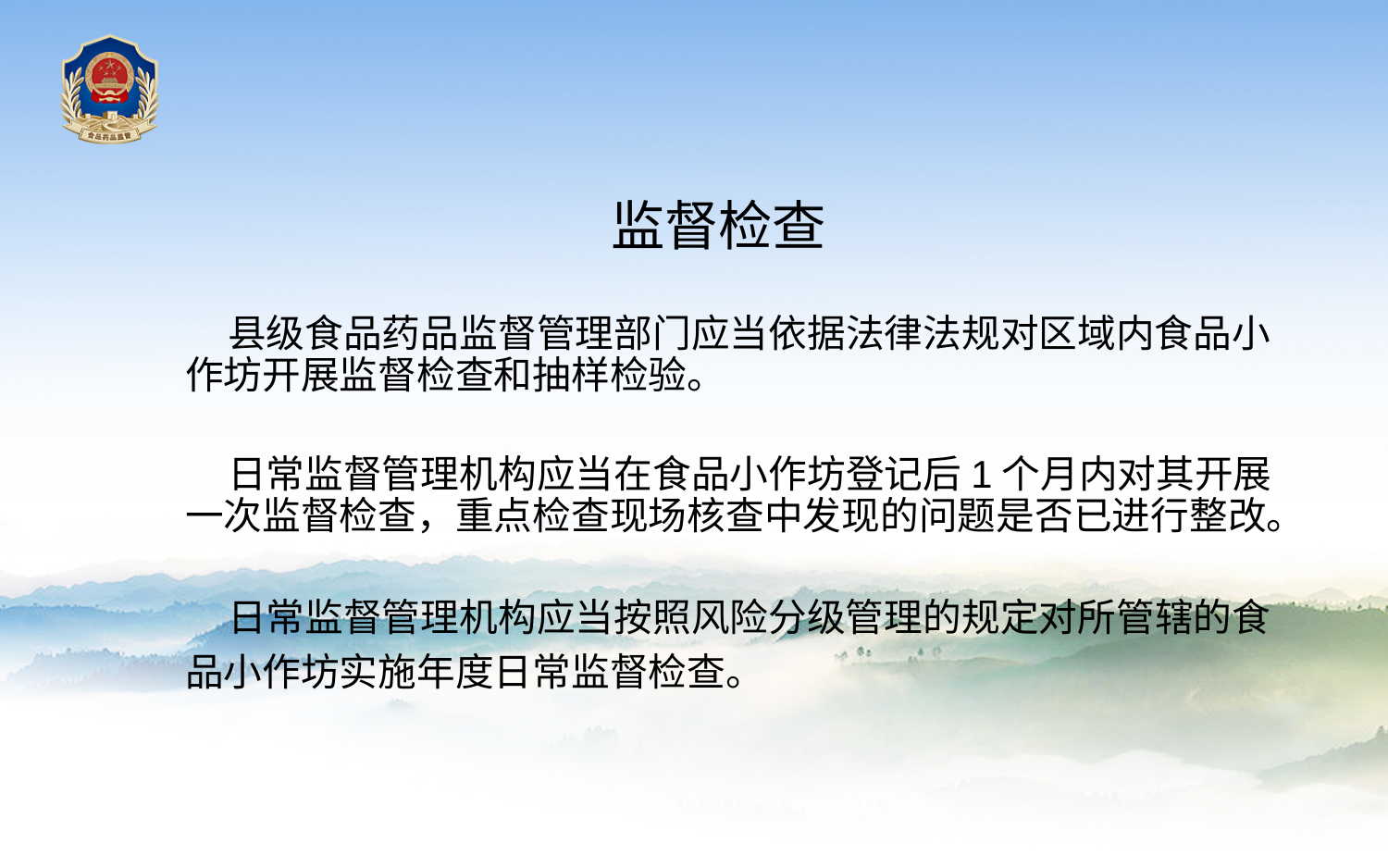

监督检查

          县级食品药品监督管理部门应当依据法律法规对区域内食品小作坊开展监督检查和抽样检验。

          日常监督管理机构应当在食品小作坊登记后1个月内对其开展一次监督检查，重点检查现场核查中发现的问题是否已进行整改。

          日常监督管理机构应当按照风险分级管理的规定对所管辖的食品小作坊实施年度日常监督检查。